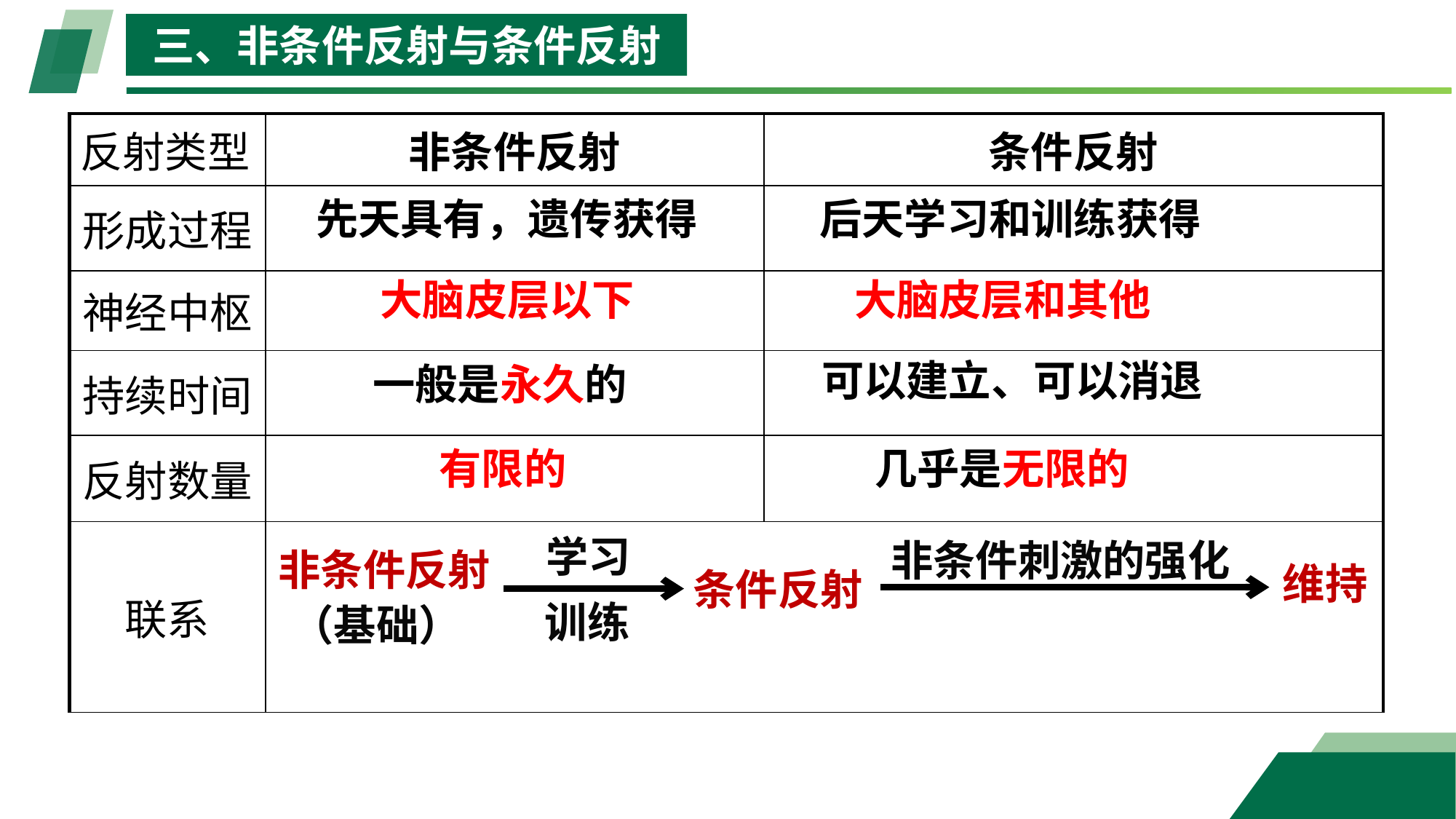

三、非条件反射与条件反射
| 反射类型 | 非条件反射 | 条件反射 |
| --- | --- | --- |
| 形成过程 |  |  |
| 神经中枢 |  |  |
| 持续时间 |  |  |
| 反射数量 |  |  |
| 联系 |  |  |
先天具有，遗传获得
后天学习和训练获得
大脑皮层以下
大脑皮层和其他
可以建立、可以消退
一般是永久的
有限的
几乎是无限的
学习
非条件刺激的强化
非条件反射
维持
条件反射
训练
（基础）